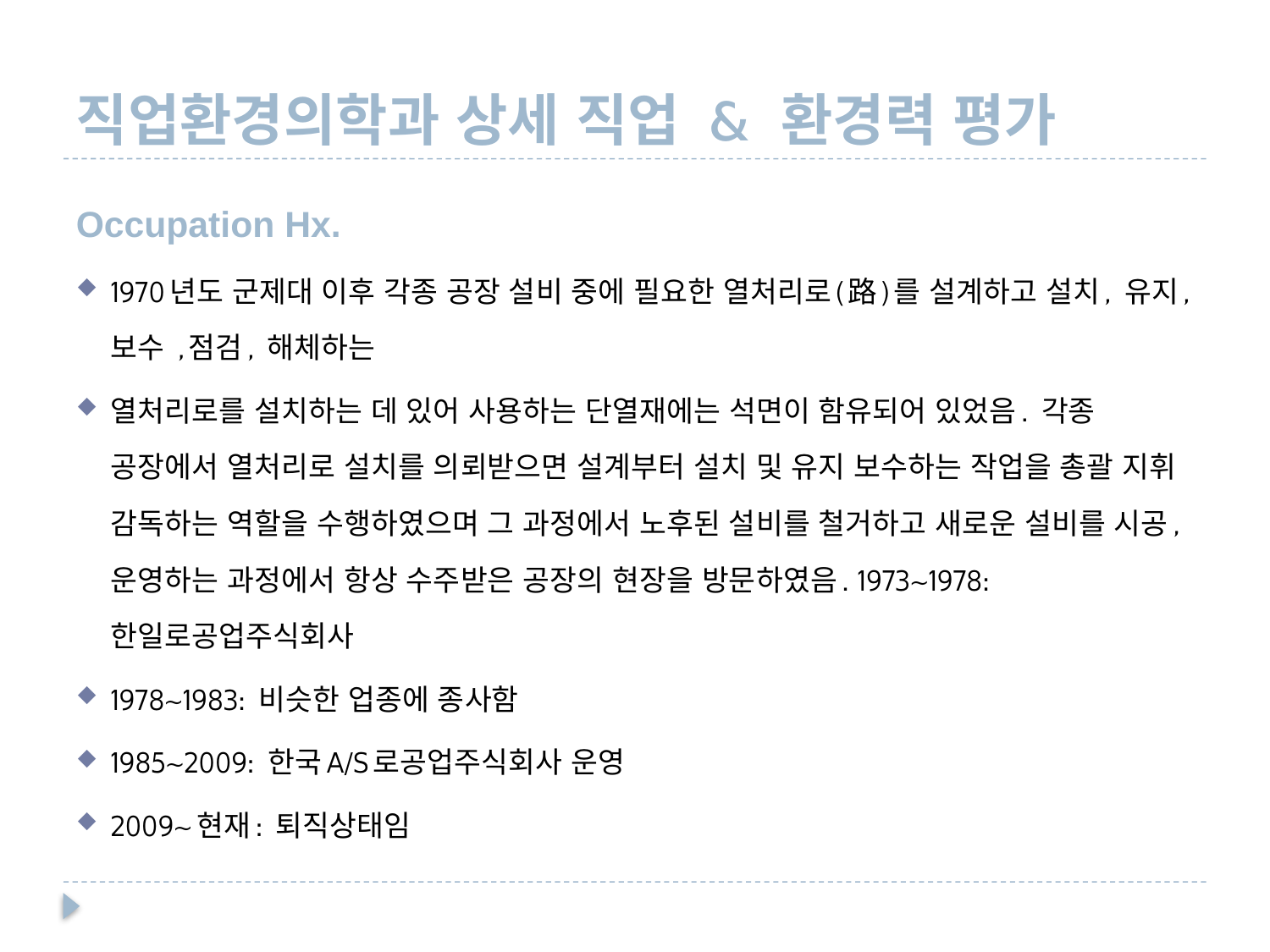

# 직업환경의학과 상세 직업 & 환경력 평가
Occupation Hx.
1970년도 군제대 이후 각종 공장 설비 중에 필요한 열처리로(路)를 설계하고 설치, 유지, 보수 ,점검, 해체하는
열처리로를 설치하는 데 있어 사용하는 단열재에는 석면이 함유되어 있었음. 각종 공장에서 열처리로 설치를 의뢰받으면 설계부터 설치 및 유지 보수하는 작업을 총괄 지휘 감독하는 역할을 수행하였으며 그 과정에서 노후된 설비를 철거하고 새로운 설비를 시공, 운영하는 과정에서 항상 수주받은 공장의 현장을 방문하였음. 1973~1978: 한일로공업주식회사
1978~1983: 비슷한 업종에 종사함
1985~2009: 한국A/S로공업주식회사 운영
2009~현재: 퇴직상태임